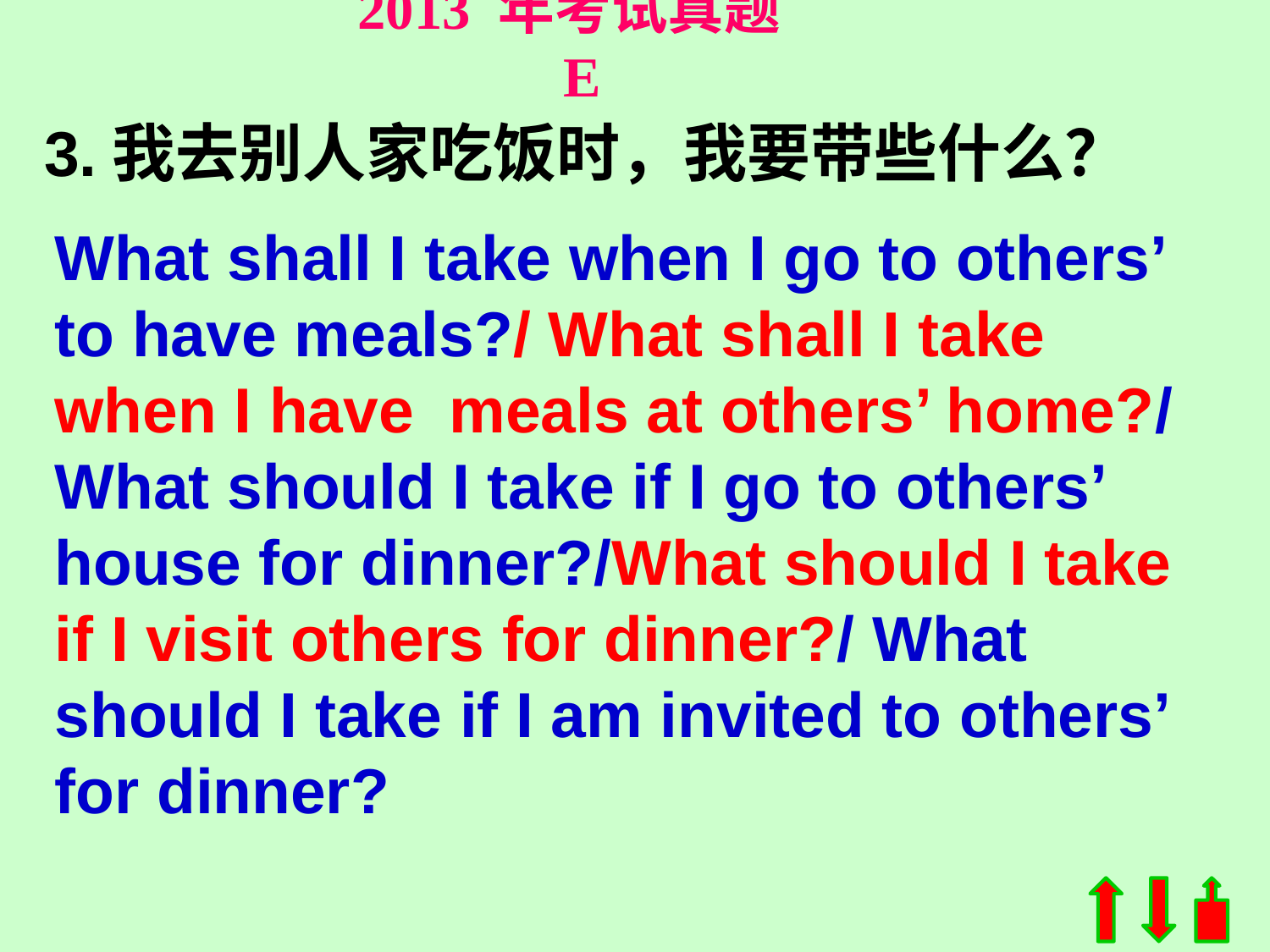

2013 年考试真题   E
3.我去别人家吃饭时，我要带些什么？
What shall I take when I go to others’ to have meals?/ What shall I take when I have  meals at others’ home?/ What should I take if I go to others’ house for dinner?/What should I take if I visit others for dinner?/ What should I take if I am invited to others’  for dinner?